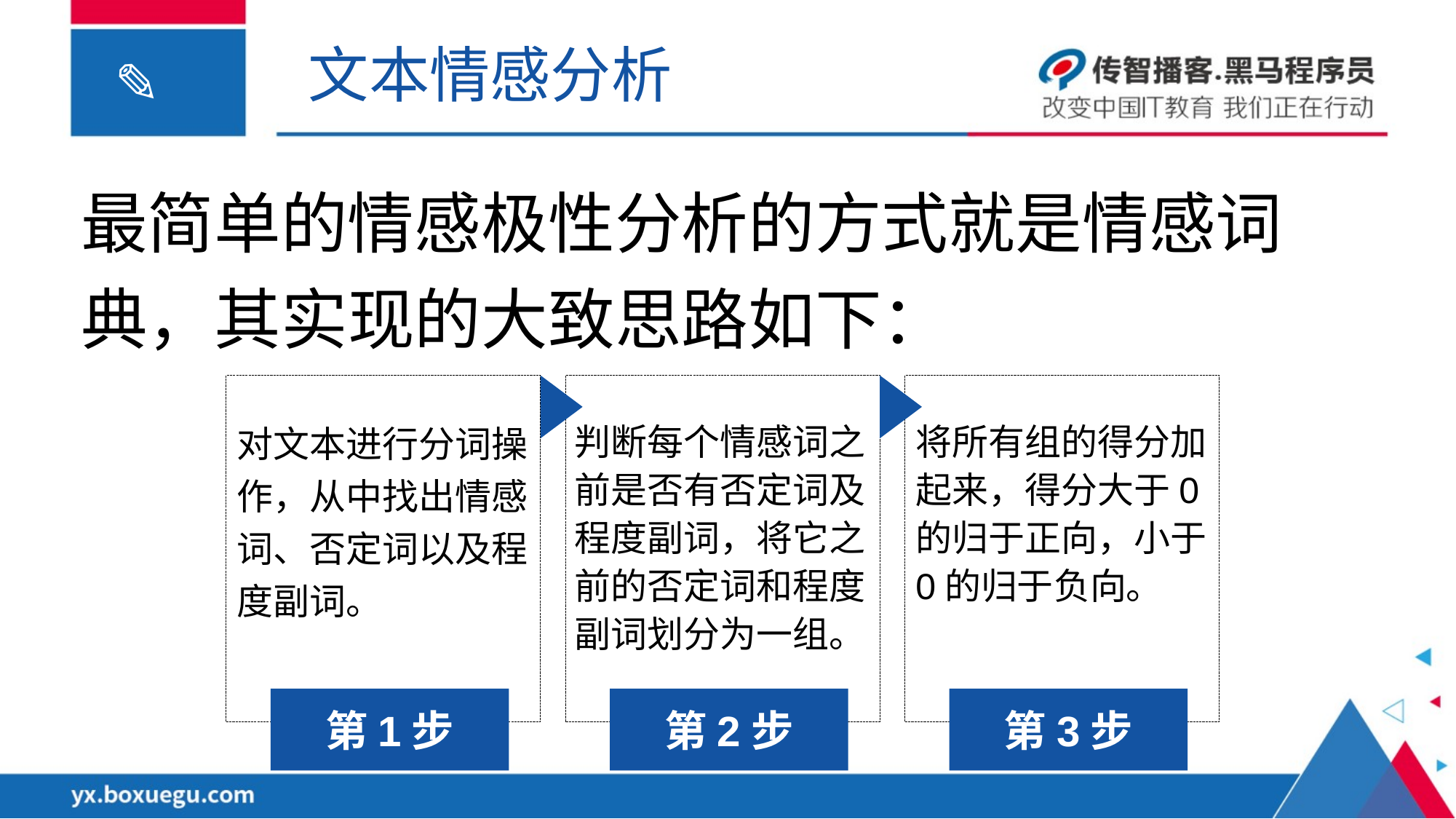

文本情感分析
最简单的情感极性分析的方式就是情感词典，其实现的大致思路如下：

对文本进行分词操作，从中找出情感词、否定词以及程度副词。
判断每个情感词之前是否有否定词及程度副词，将它之前的否定词和程度副词划分为一组。
将所有组的得分加起来，得分大于0的归于正向，小于0的归于负向。
第1步
第2步
第3步